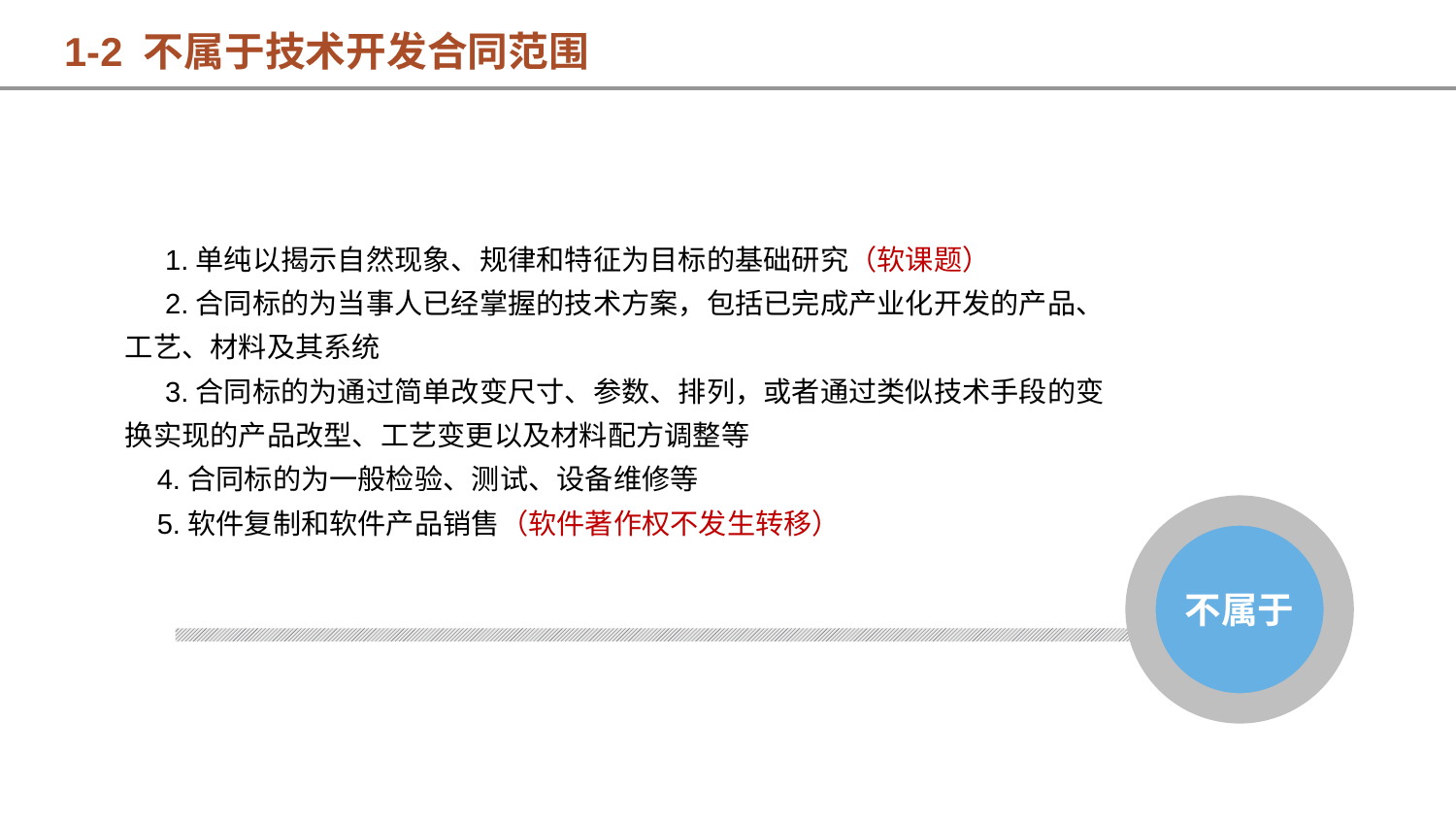

1-2 不属于技术开发合同范围
     1.单纯以揭示自然现象、规律和特征为目标的基础研究（软课题）
     2.合同标的为当事人已经掌握的技术方案，包括已完成产业化开发的产品、工艺、材料及其系统
     3.合同标的为通过简单改变尺寸、参数、排列，或者通过类似技术手段的变换实现的产品改型、工艺变更以及材料配方调整等
    4.合同标的为一般检验、测试、设备维修等
    5.软件复制和软件产品销售（软件著作权不发生转移）
不属于